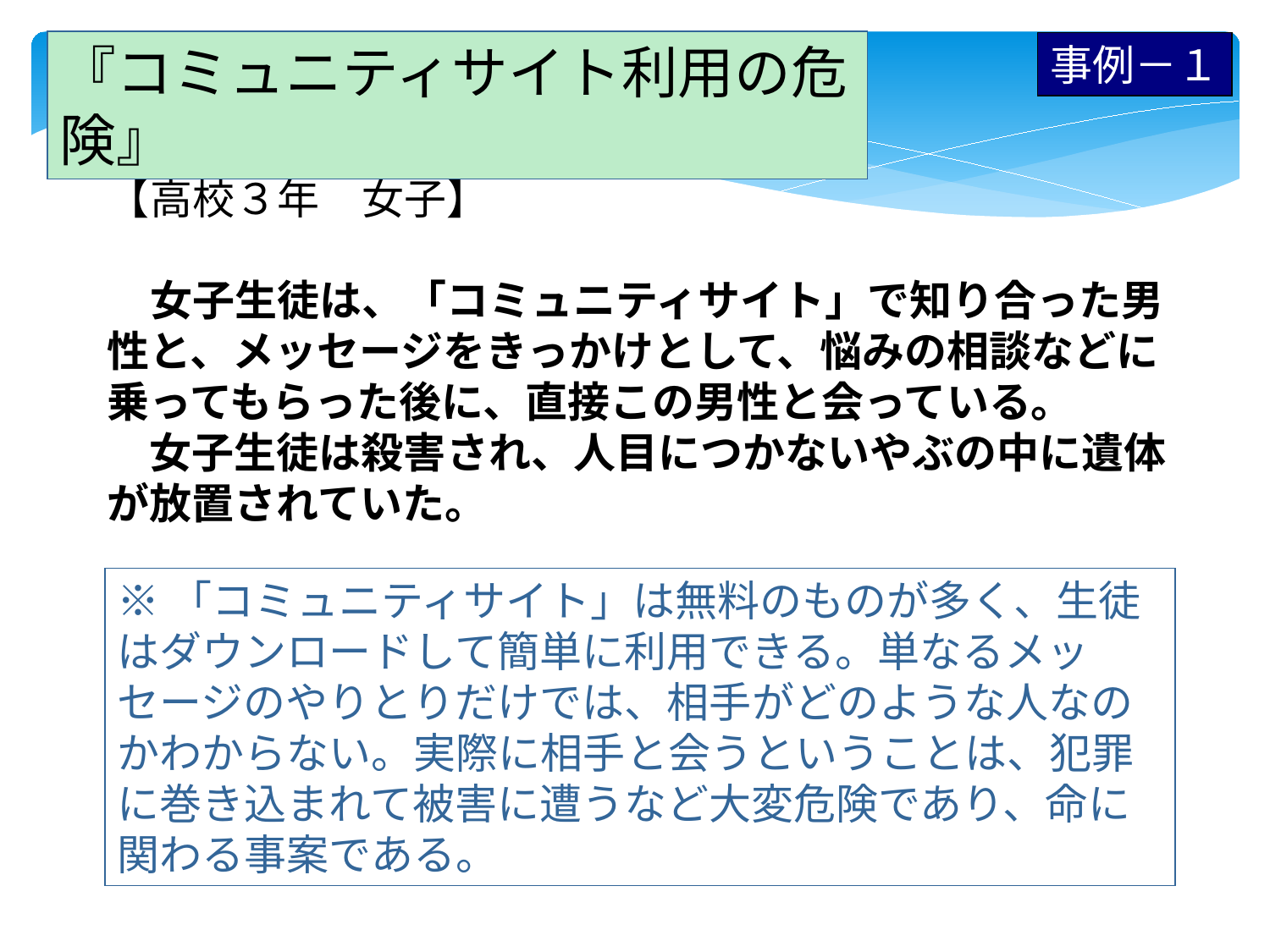

『コミュニティサイト利用の危険』
事例－１
【高校３年　女子】

　女子生徒は、「コミュニティサイト」で知り合った男性と、メッセージをきっかけとして、悩みの相談などに乗ってもらった後に、直接この男性と会っている。
　女子生徒は殺害され、人目につかないやぶの中に遺体が放置されていた。
※「コミュニティサイト」は無料のものが多く、生徒はダウンロードして簡単に利用できる。単なるメッセージのやりとりだけでは、相手がどのような人なのかわからない。実際に相手と会うということは、犯罪に巻き込まれて被害に遭うなど大変危険であり、命に関わる事案である。